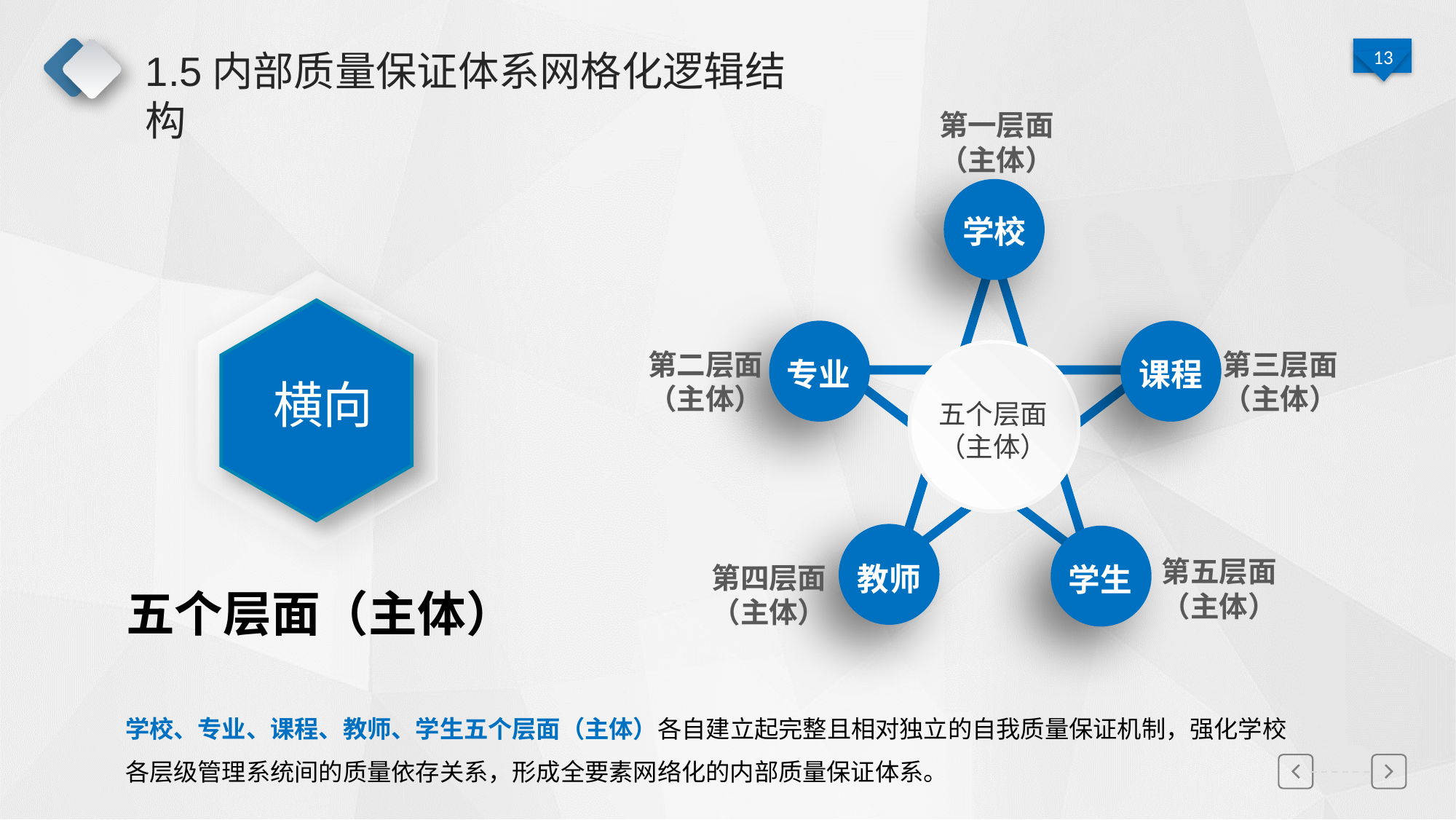

# 1.5内部质量保证体系网格化逻辑结构
第一层面
（主体）

学校

第二层面
（主体）
第三层面
（主体）

五个层面
（主体）
专业
课程

第五层面
（主体）
第四层面
（主体）
教师
学生

横向
五个层面（主体）
学校、专业、课程、教师、学生五个层面（主体）各自建立起完整且相对独立的自我质量保证机制，强化学校各层级管理系统间的质量依存关系，形成全要素网络化的内部质量保证体系。
延迟符
延迟符